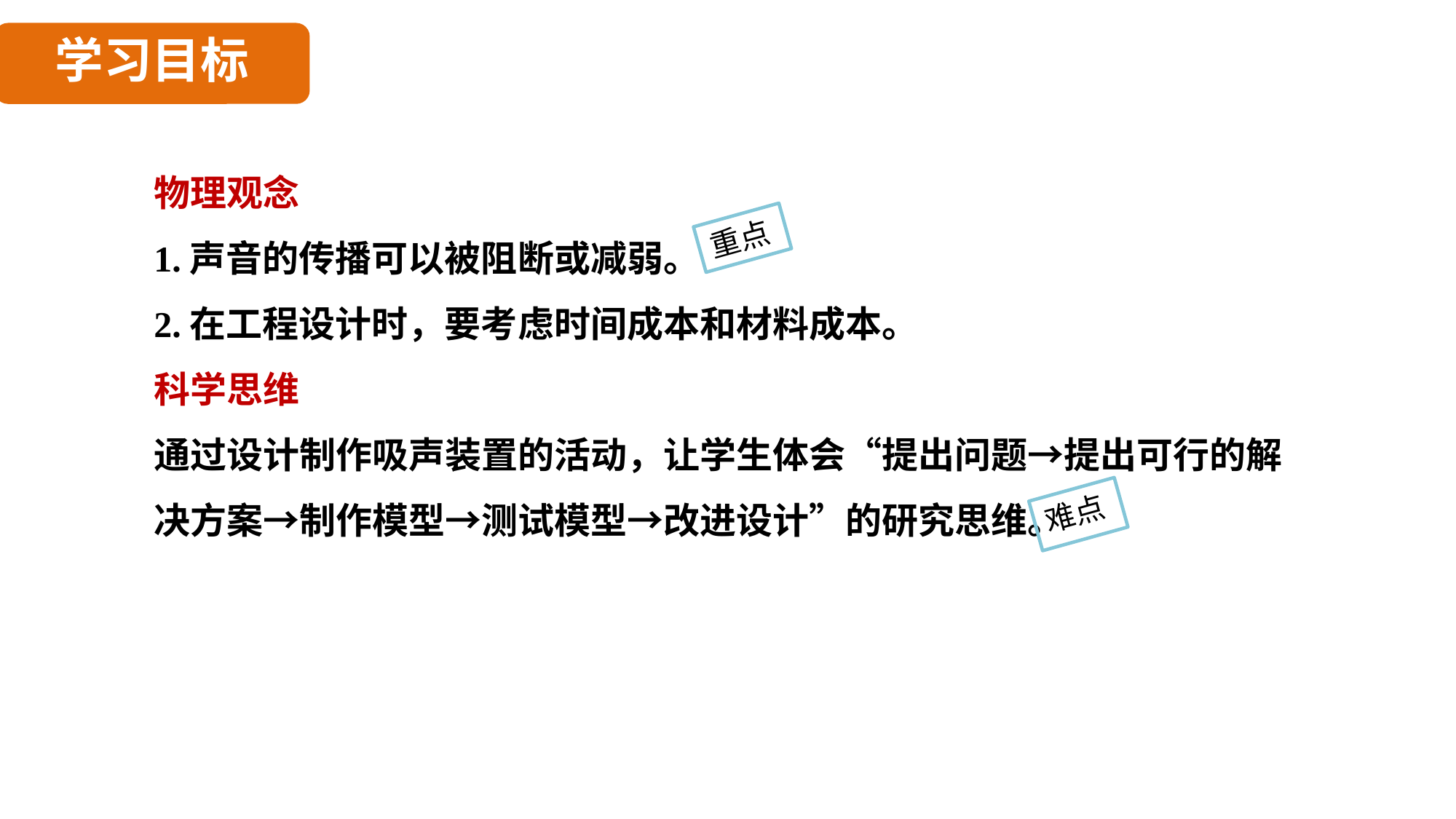

物理观念
1.声音的传播可以被阻断或减弱。
2.在工程设计时，要考虑时间成本和材料成本。
科学思维
通过设计制作吸声装置的活动，让学生体会“提出问题→提出可行的解决方案→制作模型→测试模型→改进设计”的研究思维。
重点
难点